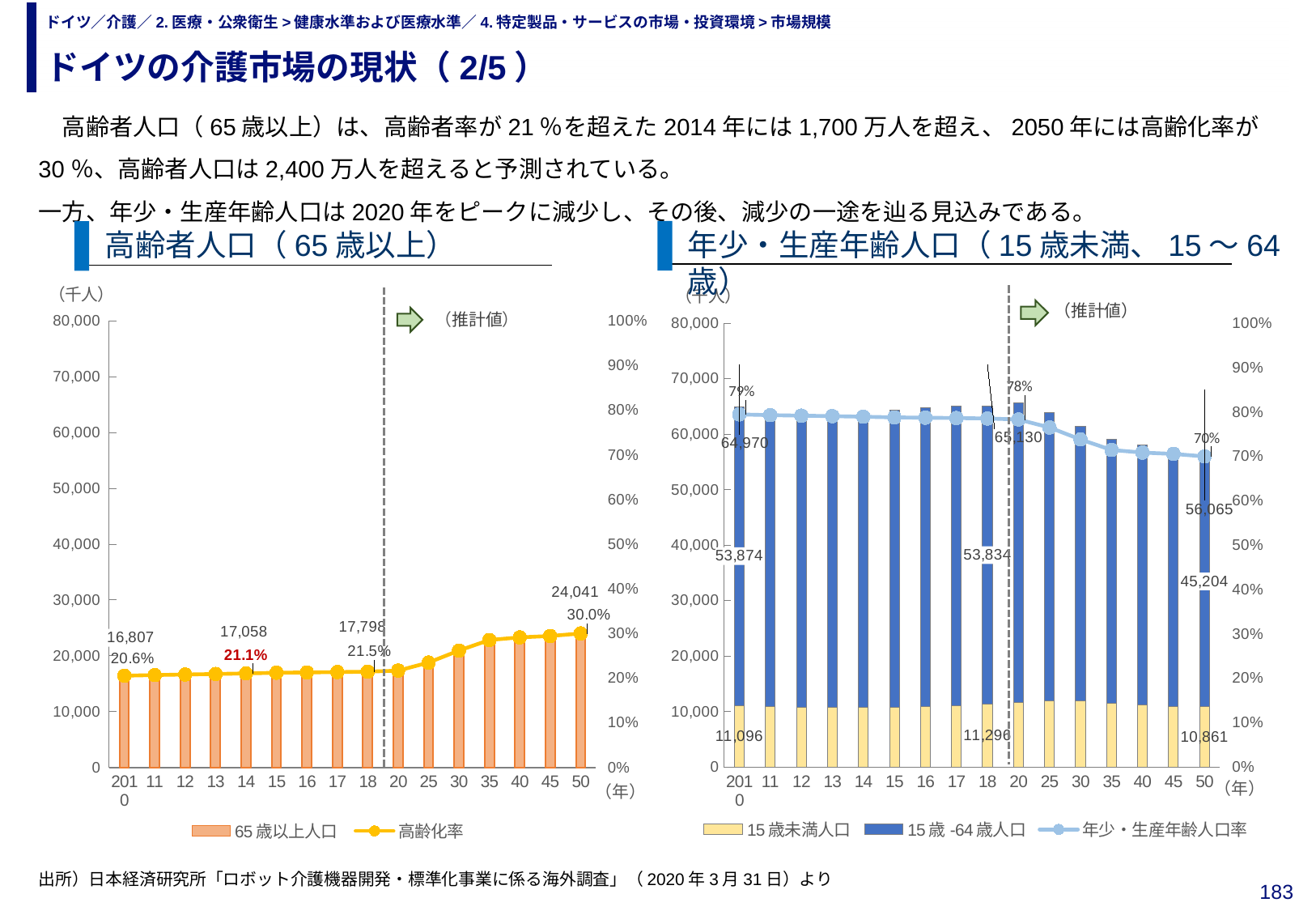

ドイツの介護市場の現状（2/5）
# ドイツ／介護／2.医療・公衆衛生>健康水準および医療水準／4.特定製品・サービスの市場・投資環境>市場規模
　高齢者人口（65歳以上）は、高齢者率が21％を超えた2014年には1,700万人を超え、2050年には高齢化率が30％、高齢者人口は2,400万人を超えると予測されている。
一方、年少・生産年齢人口は2020年をピークに減少し、その後、減少の一途を辿る見込みである。
年少・生産年齢人口（15歳未満、15～64歳）

高齢者人口（65歳以上）

### Chart

| Category | 15歳未満人口 | 15歳-64歳人口 | 総数 | 年少・生産年齢人口率 |
|---|---|---|---|---|
| 2010 | 11095.807 | 53873.715 | 64969.522 | 0.7944724997624636 |
| 11 | 10844.585 | 52809.101 | 63653.686 | 0.7929454933674667 |
| 12 | 10798.616 | 52878.539 | 63677.155 | 0.7917501100144153 |
| 13 | 10750.923 | 53010.25 | 63761.173 | 0.7906342049344686 |
| 14 | 10731.881 | 53192.333 | 63924.214 | 0.7893583772958155 |
| 15 | 10796.469 | 53557.394 | 64353.863 | 0.7878140886515661 |
| 16 | 10964.972 | 53852.728 | 64817.700000000004 | 0.7871129040349152 |
| 17 | 11117.936 | 53874.035 | 64991.971000000005 | 0.7862851231889586 |
| 18 | 11295.637 | 53834.326 | 65129.963 | 0.7853803812906345 |
| 20 | 11693.0 | 53921.0 | 65614.0 | 0.7831328177217607 |
| 25 | 11860.0 | 52034.0 | 63894.0 | 0.7650601688319464 |
| 30 | 11884.0 | 49484.0 | 61368.0 | 0.738181730699834 |
| 35 | 11522.0 | 47526.0 | 59048.0 | 0.7144257177771594 |
| 40 | 11189.0 | 46918.0 | 58107.0 | 0.7085873859811717 |
| 45 | 10942.0 | 46308.0 | 57250.0 | 0.7054923658948354 |
| 50 | 10861.0 | 45204.0 | 56065.0 | 0.6998851521733703 |

### Chart

| Category | 65歳以上人口 | 高齢化率 |
|---|---|---|
| 2010 | 16807.408 | 0.20552750023753644 |
| 11 | 16621.297 | 0.20705450663253333 |
| 12 | 16748.669 | 0.20824989257492585 |
| 13 | 16884.431 | 0.20936579246940984 |
| 14 | 17058.285 | 0.2106416201031087 |
| 15 | 17332.748 | 0.21218591134843384 |
| 16 | 17530.969 | 0.21288709596508476 |
| 17 | 17665.031 | 0.21371487681104137 |
| 18 | 17797.959 | 0.21461961870936547 |
| 20 | 18170.0 | 0.21686718227823928 |
| 25 | 19621.0 | 0.23493983116805364 |
| 30 | 21766.0 | 0.261818269300166 |
| 35 | 23603.0 | 0.2855742822228406 |
| 40 | 23897.0 | 0.29141261401882834 |
| 45 | 23899.0 | 0.29450763410516456 |
| 50 | 24041.0 | 0.3001148478266297 |
（推計値）

（推計値）

（年）
（年）
出所）日本経済研究所「ロボット介護機器開発・標準化事業に係る海外調査」（2020年3月31日）より